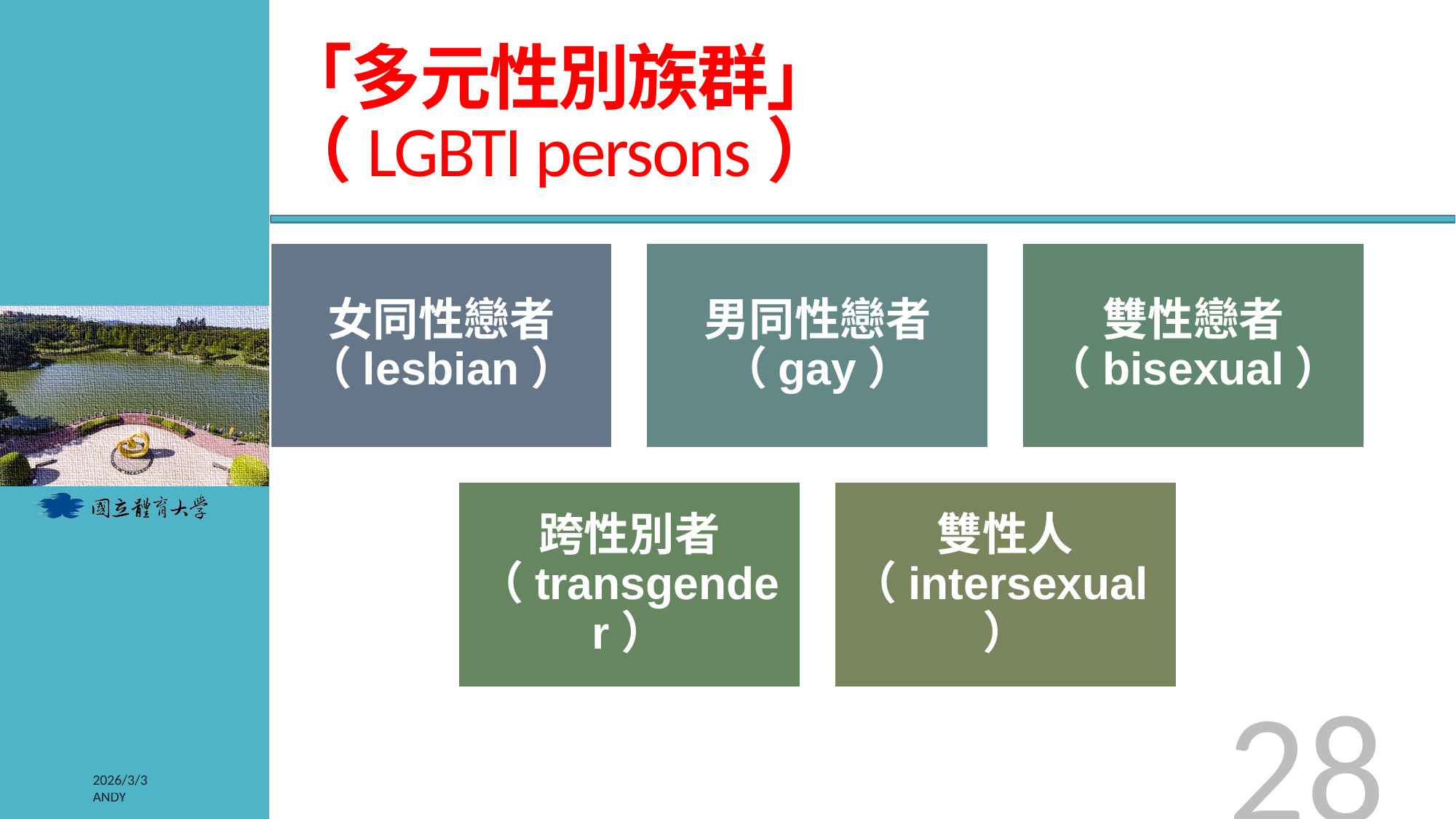

# 「多元性別族群」 （LGBTI persons）
女同性戀者（lesbian）
男同性戀者（gay）
雙性戀者（bisexual）
跨性別者（transgender）
雙性人 （intersexual）
28
2026/3/3
Andy